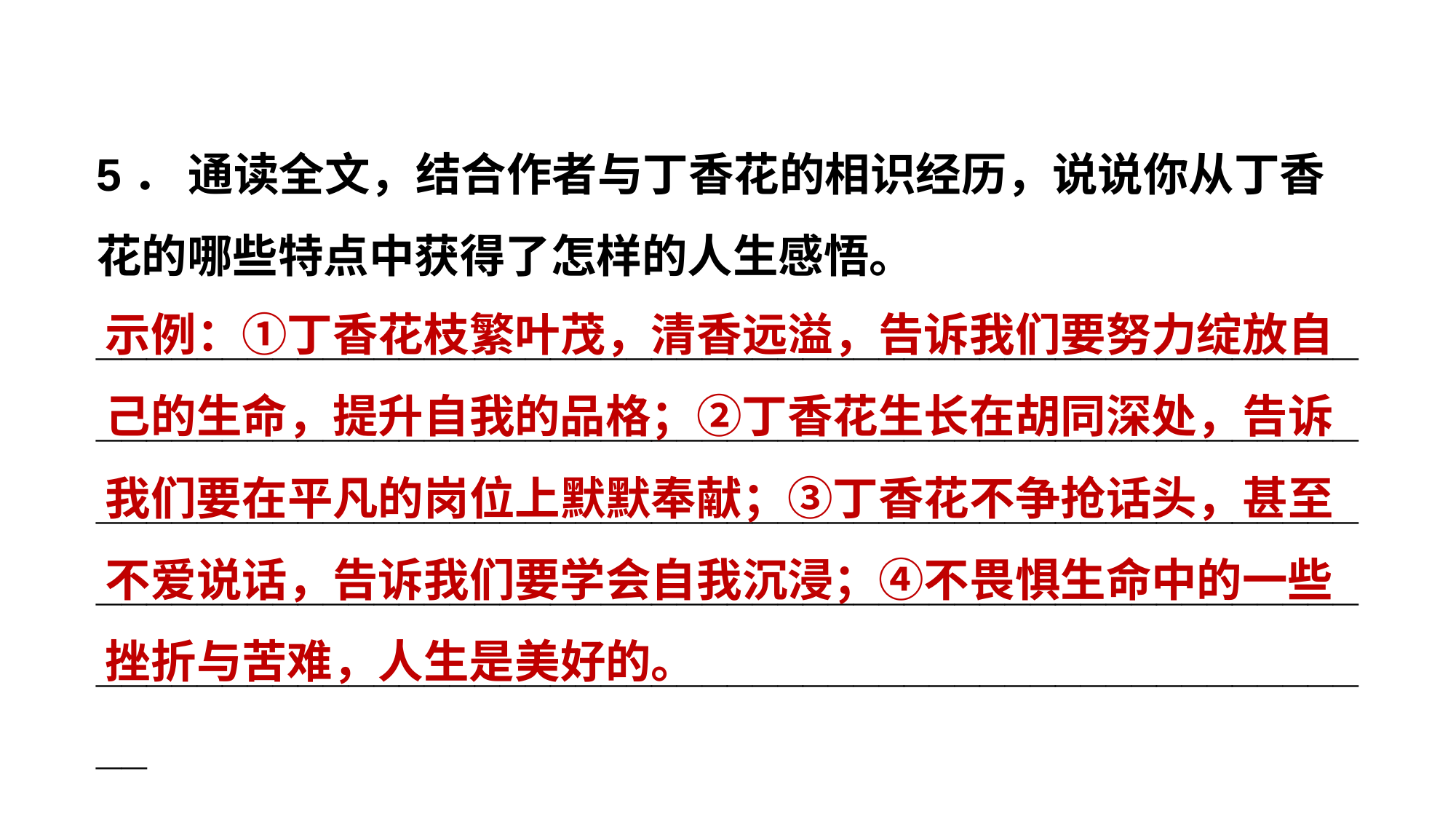

5． 通读全文，结合作者与丁香花的相识经历，说说你从丁香花的哪些特点中获得了怎样的人生感悟。 ____________________________________________________________________________________________________________________________________________________________________________________________________________________________________________________________
示例：①丁香花枝繁叶茂，清香远溢，告诉我们要努力绽放自己的生命，提升自我的品格；②丁香花生长在胡同深处，告诉我们要在平凡的岗位上默默奉献；③丁香花不争抢话头，甚至不爱说话，告诉我们要学会自我沉浸；④不畏惧生命中的一些挫折与苦难，人生是美好的。